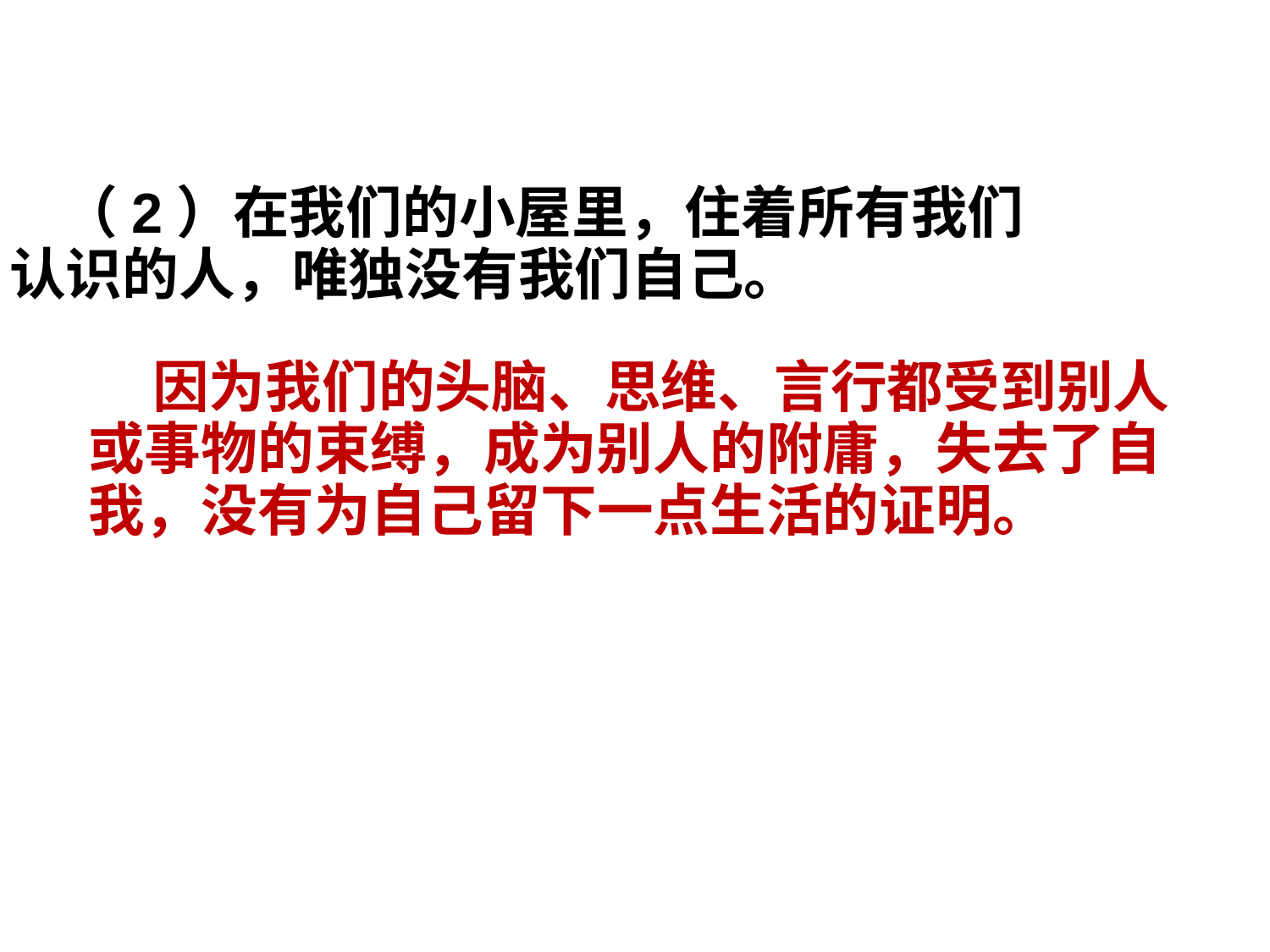

（2）在我们的小屋里，住着所有我们认识的人，唯独没有我们自己。
    因为我们的头脑、思维、言行都受到别人或事物的束缚，成为别人的附庸，失去了自我，没有为自己留下一点生活的证明。